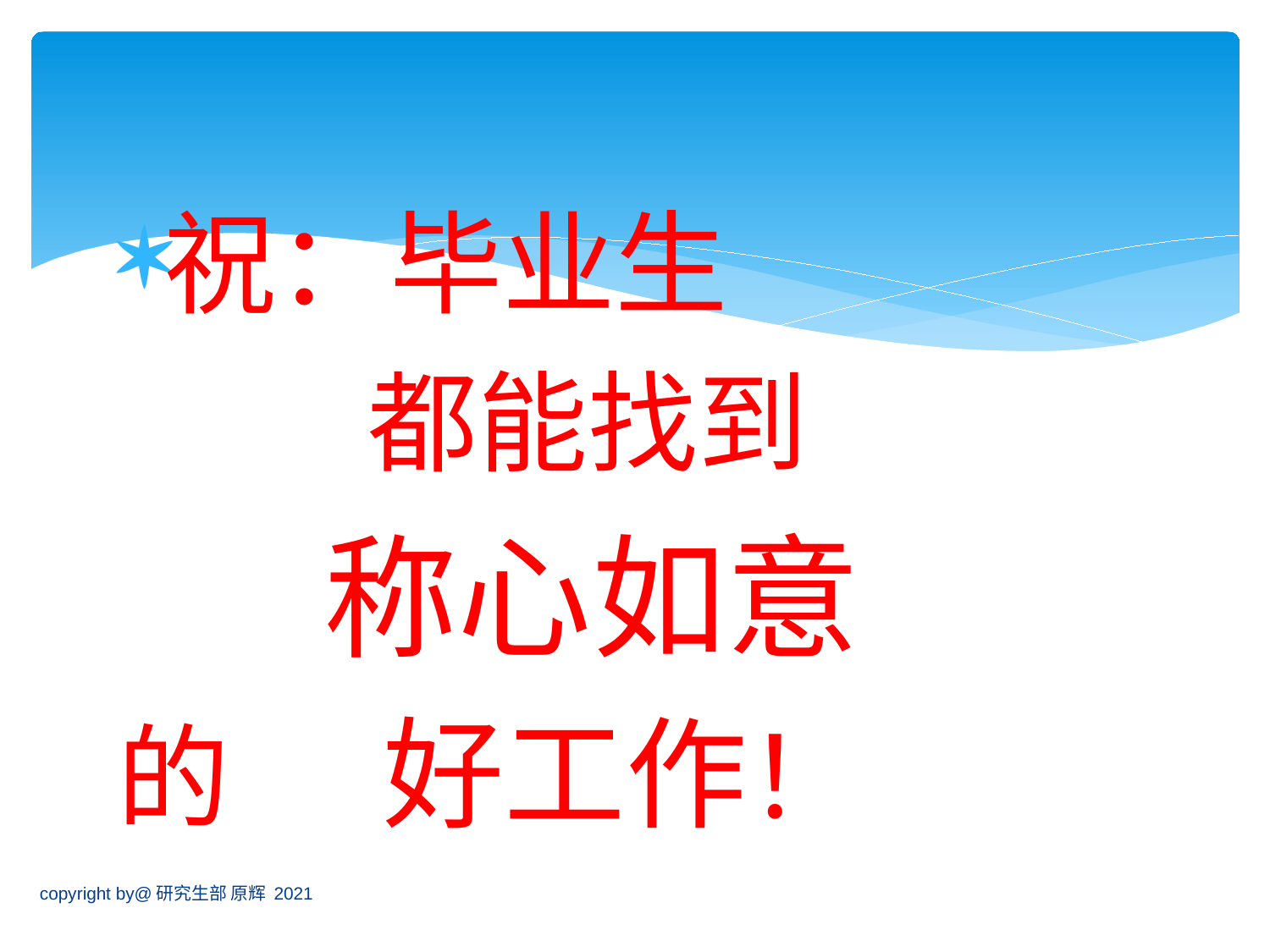

祝：毕业生
         都能找到
      称心如意
的      好工作！
copyright by@研究生部 原辉 2021